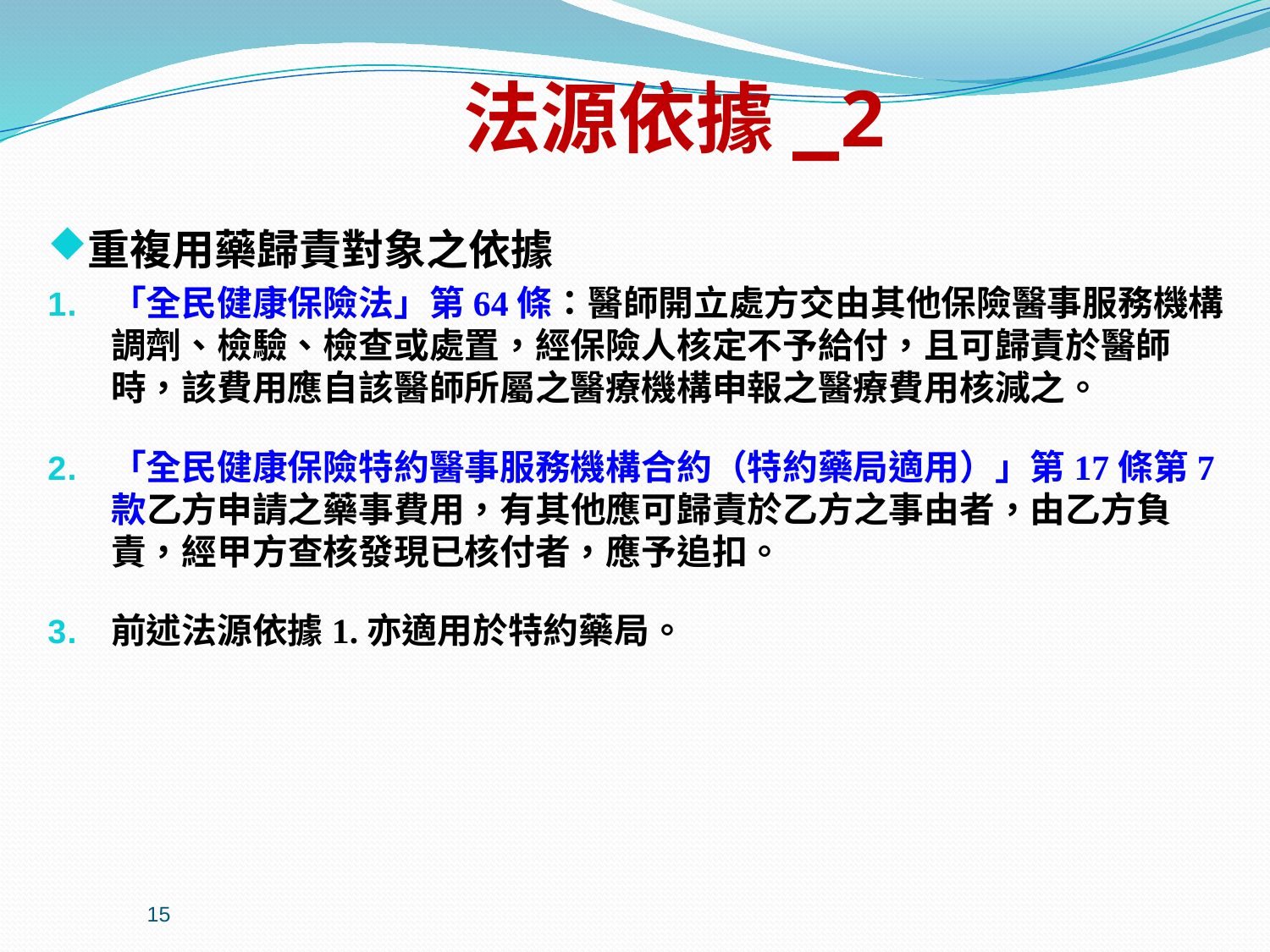

# 法源依據_2
重複用藥歸責對象之依據
「全民健康保險法」第64條：醫師開立處方交由其他保險醫事服務機構調劑、檢驗、檢查或處置，經保險人核定不予給付，且可歸責於醫師時，該費用應自該醫師所屬之醫療機構申報之醫療費用核減之。

「全民健康保險特約醫事服務機構合約（特約藥局適用）」第17條第7款乙方申請之藥事費用，有其他應可歸責於乙方之事由者，由乙方負責，經甲方查核發現已核付者，應予追扣。

前述法源依據1.亦適用於特約藥局。

15